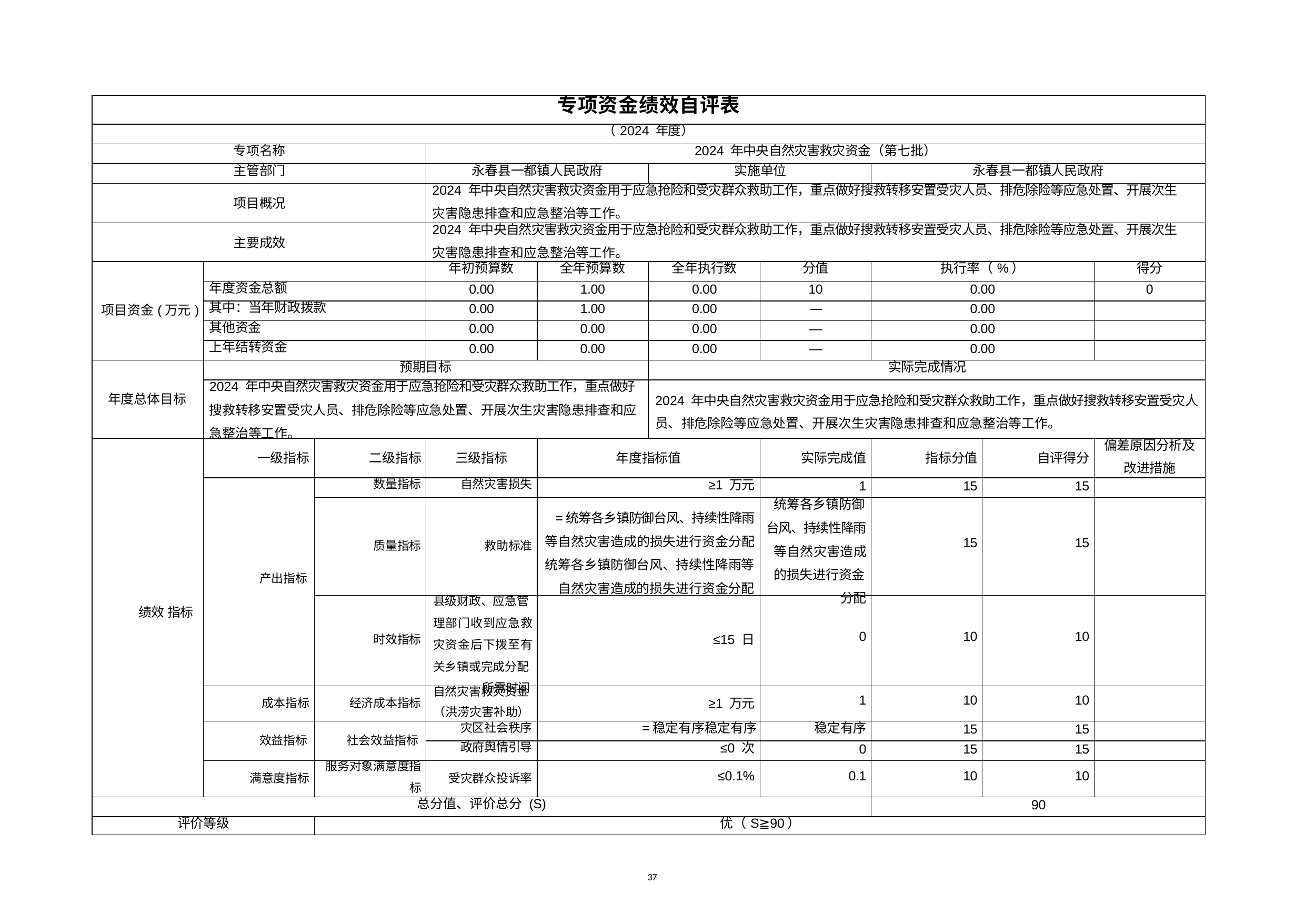

| 专项资金绩效自评表 |  |  |  |  |  |  |  |  |  |
| --- | --- | --- | --- | --- | --- | --- | --- | --- | --- |
| （2024 年度） |  |  |  |  |  |  |  |  |  |
| 专项名称 |  |  | 2024 年中央自然灾害救灾资金（第七批） |  |  |  |  |  |  |
| 主管部门 |  |  | 永春县一都镇人民政府 |  | 实施单位 |  | 永春县一都镇人民政府 |  |  |
| 项目概况 |  |  | 2024 年中央自然灾害救灾资金用于应急抢险和受灾群众救助工作，重点做好搜救转移安置受灾人员、排危除险等应急处置、开展次生 灾害隐患排查和应急整治等工作。 |  |  |  |  |  |  |
| 主要成效 |  |  | 2024 年中央自然灾害救灾资金用于应急抢险和受灾群众救助工作，重点做好搜救转移安置受灾人员、排危除险等应急处置、开展次生 灾害隐患排查和应急整治等工作。 |  |  |  |  |  |  |
| 项目资金(万元) |  |  | 年初预算数 | 全年预算数 | 全年执行数 | 分值 | 执行率（%） |  | 得分 |
|  | 年度资金总额 |  | 0.00 | 1.00 | 0.00 | 10 | 0.00 |  | 0 |
|  | 其中：当年财政拨款 |  | 0.00 | 1.00 | 0.00 | — | 0.00 |  |  |
|  | 其他资金 |  | 0.00 | 0.00 | 0.00 | — | 0.00 |  |  |
|  | 上年结转资金 |  | 0.00 | 0.00 | 0.00 | — | 0.00 |  |  |
| 年度总体目标 | 预期目标 |  |  |  | 实际完成情况 |  |  |  |  |
|  | 2024 年中央自然灾害救灾资金用于应急抢险和受灾群众救助工作，重点做好 搜救转移安置受灾人员、排危除险等应急处置、开展次生灾害隐患排查和应急整治等工作。 |  |  |  | 2024 年中央自然灾害救灾资金用于应急抢险和受灾群众救助工作，重点做好搜救转移安置受灾人员、排危除险等应急处置、开展次生灾害隐患排查和应急整治等工作。 |  |  |  |  |
| 绩效 指标 | 一级指标 | 二级指标 | 三级指标 | 年度指标值 |  | 实际完成值 | 指标分值 | 自评得分 | 偏差原因分析及 改进措施 |
|  | 产出指标 | 数量指标 | 自然灾害损失 | ≥1 万元 |  | 1 | 15 | 15 |  |
|  |  | 质量指标 | 救助标准 | =统筹各乡镇防御台风、持续性降雨等自然灾害造成的损失进行资金分配统筹各乡镇防御台风、持续性降雨等自然灾害造成的损失进行资金分配 |  | 统筹各乡镇防御 台风、持续性降雨等自然灾害造成的损失进行资金 分配 | 15 | 15 |  |
|  |  | 时效指标 | 县级财政、应急管 理部门收到应急救灾资金后下拨至有关乡镇或完成分配 所需时间 | ≤15 日 |  | 0 | 10 | 10 |  |
|  | 成本指标 | 经济成本指标 | 自然灾害救灾资金 （洪涝灾害补助） | ≥1 万元 |  | 1 | 10 | 10 |  |
|  | 效益指标 | 社会效益指标 | 灾区社会秩序 | =稳定有序稳定有序 |  | 稳定有序 | 15 | 15 |  |
|  |  |  | 政府舆情引导 | ≤0 次 |  | 0 | 15 | 15 |  |
|  | 满意度指标 | 服务对象满意度指 标 | 受灾群众投诉率 | ≤0.1% |  | 0.1 | 10 | 10 |  |
| 总分值、评价总分 (S) |  |  |  |  |  |  | 90 |  |  |
| 评价等级 |  | 优（S≧90） |  |  |  |  |  |  |  |
37